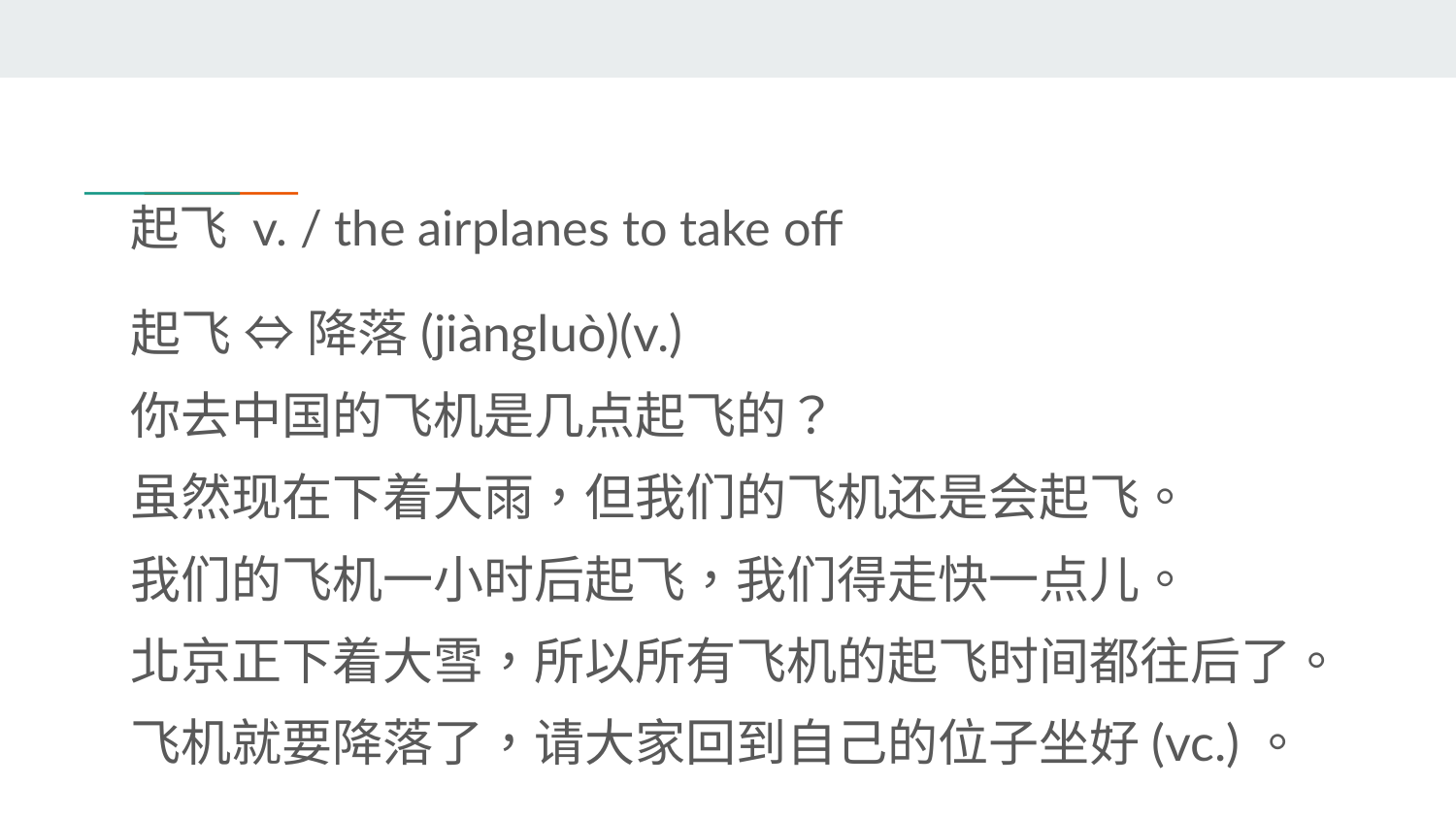

# 起飞 v. / the airplanes to take off

起飞 ⇔ 降落(jiàngluò)(v.)
你去中国的飞机是几点起飞的？
虽然现在下着大雨，但我们的飞机还是会起飞。
我们的飞机一小时后起飞，我们得走快一点儿。
北京正下着大雪，所以所有飞机的起飞时间都往后了。
飞机就要降落了，请大家回到自己的位子坐好(vc.)。